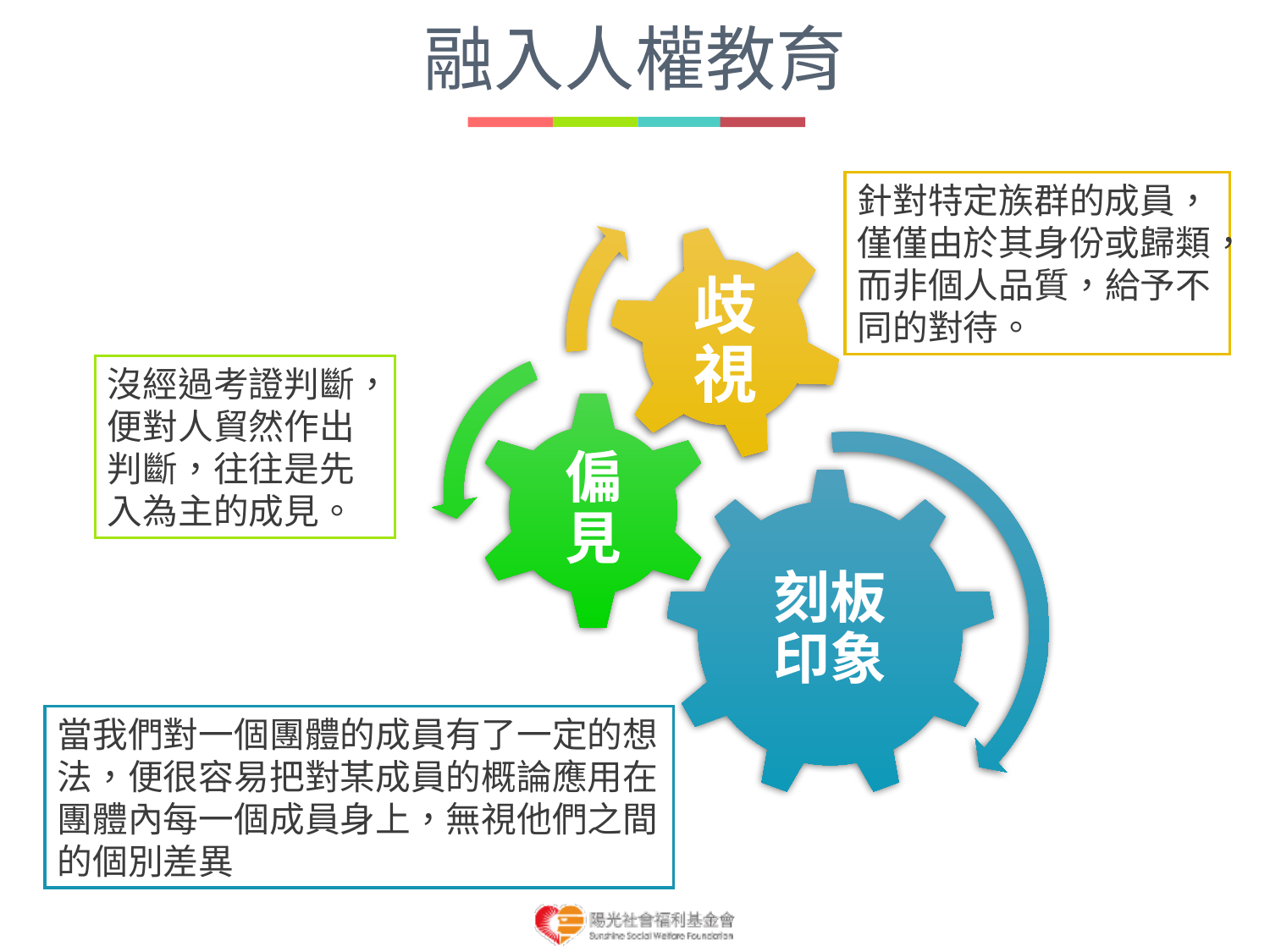

# 融入人權教育
針對特定族群的成員，僅僅由於其身份或歸類，而非個人品質，給予不同的對待。
刻板
印象
偏見
歧視
沒經過考證判斷，便對人貿然作出判斷，往往是先入為主的成見。
當我們對一個團體的成員有了一定的想法，便很容易把對某成員的概論應用在團體內每一個成員身上，無視他們之間的個別差異